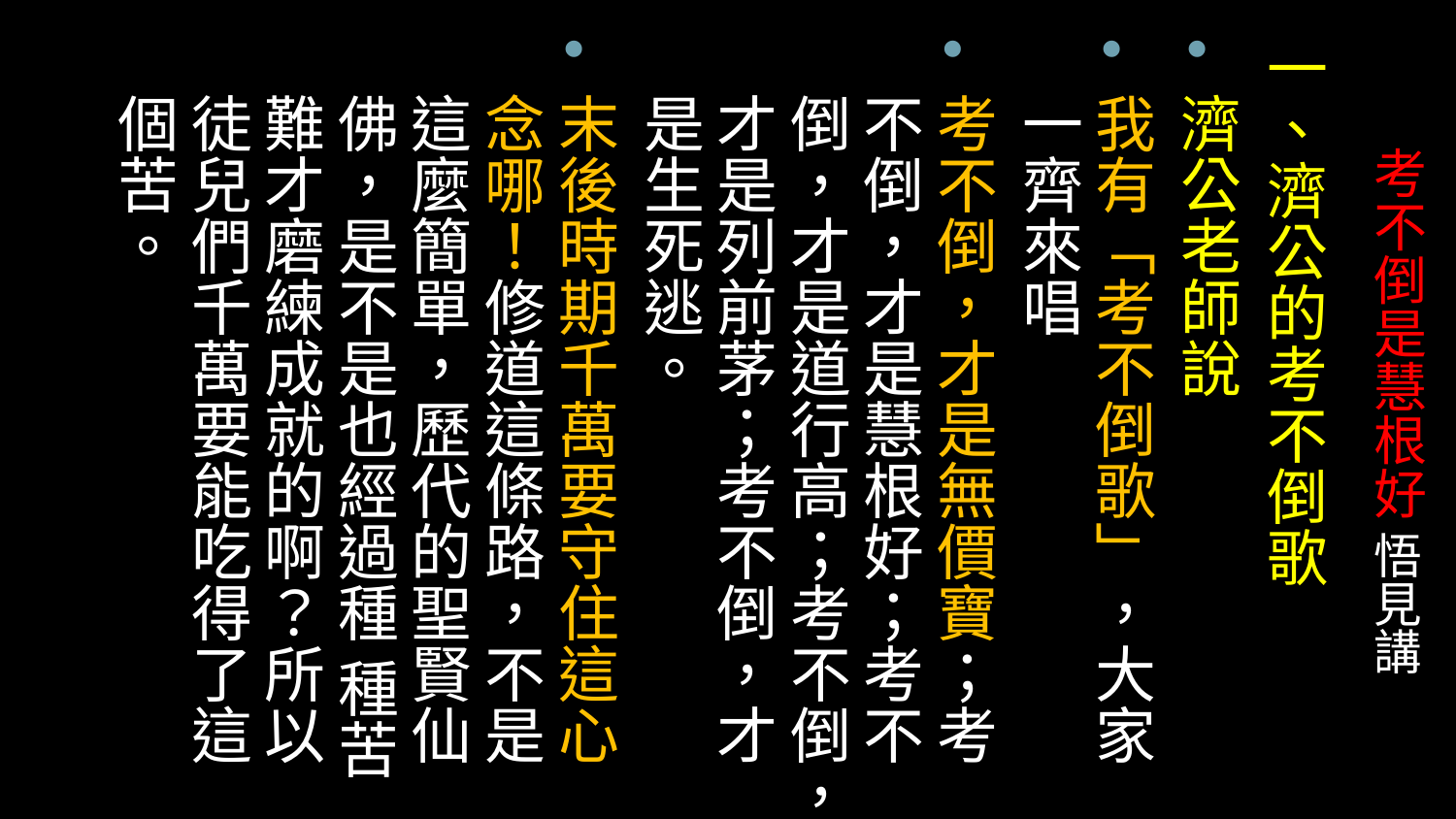

一、濟公的考不倒歌
濟公老師說
我有「考不倒歌」，大家一齊來唱
考不倒，才是無價寶；考不倒，才是慧根好；考不倒，才是道行高；考不倒，才是列前茅；考不倒，才是生死逃。
末後時期千萬要守住這心念哪！修道這條路，不是這麼簡單，歷代的聖賢仙佛，是不是也經過種 種苦難才磨練成就的啊？所以徒兒們千萬要能吃得了這個苦。

# 考不倒是慧根好 悟見講